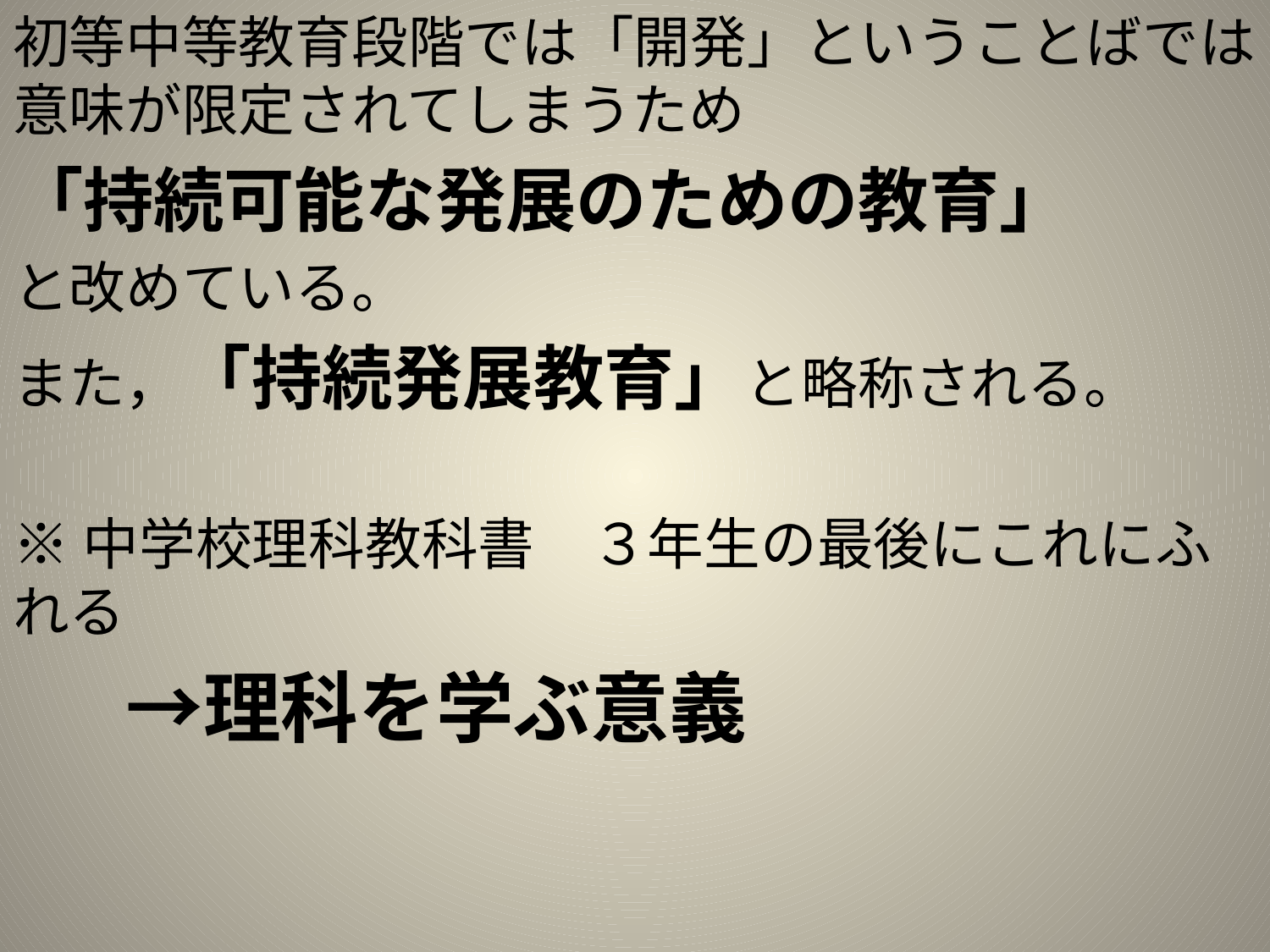

初等中等教育段階では「開発」ということばでは意味が限定されてしまうため
「持続可能な発展のための教育」
と改めている。
また，「持続発展教育」と略称される。

※中学校理科教科書　３年生の最後にこれにふれる
　　→理科を学ぶ意義